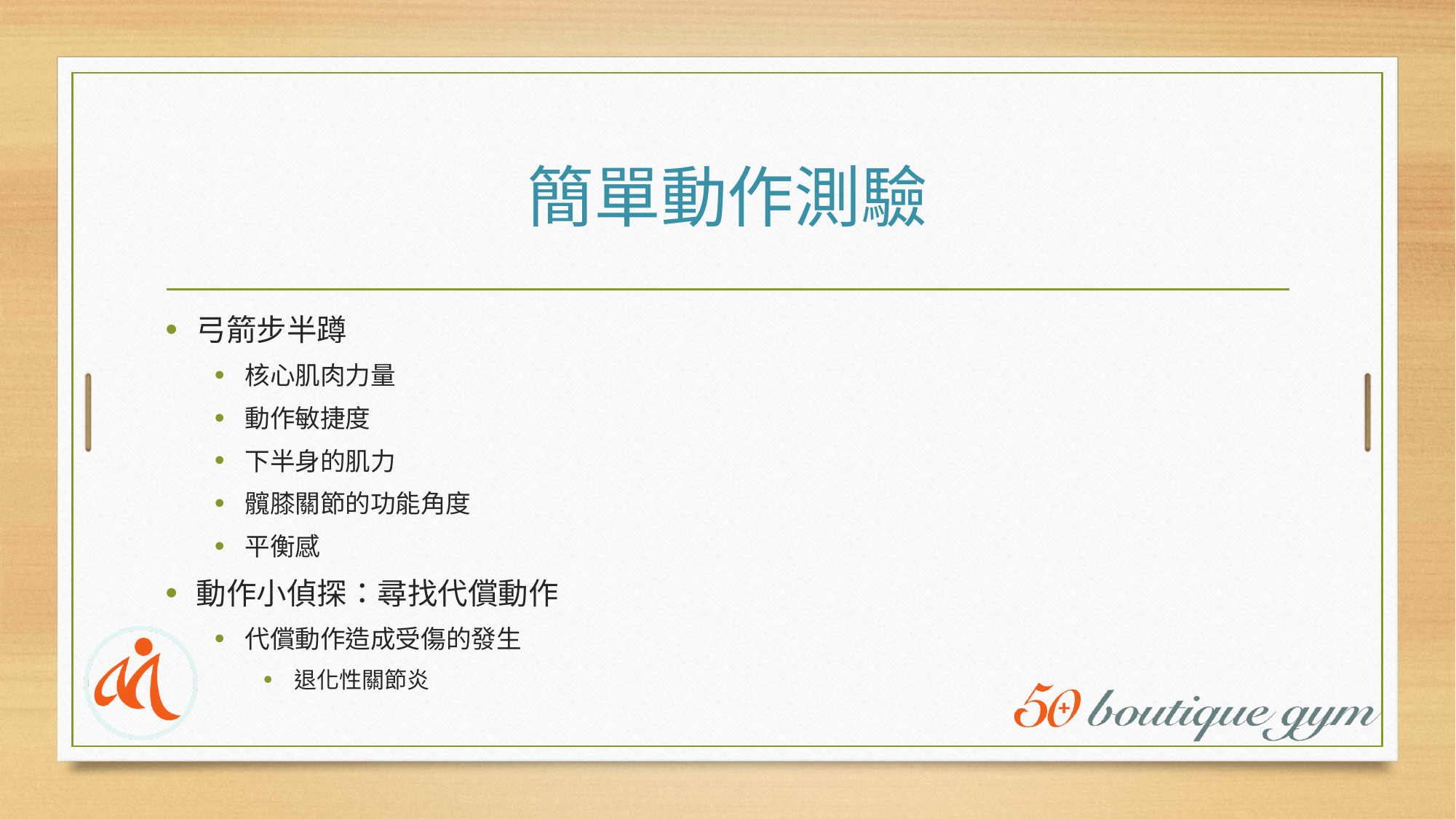

# 簡單動作測驗
弓箭步半蹲
核心肌肉力量
動作敏捷度
下半身的肌力
髖膝關節的功能角度
平衡感
動作小偵探：尋找代償動作
代償動作造成受傷的發生
退化性關節炎